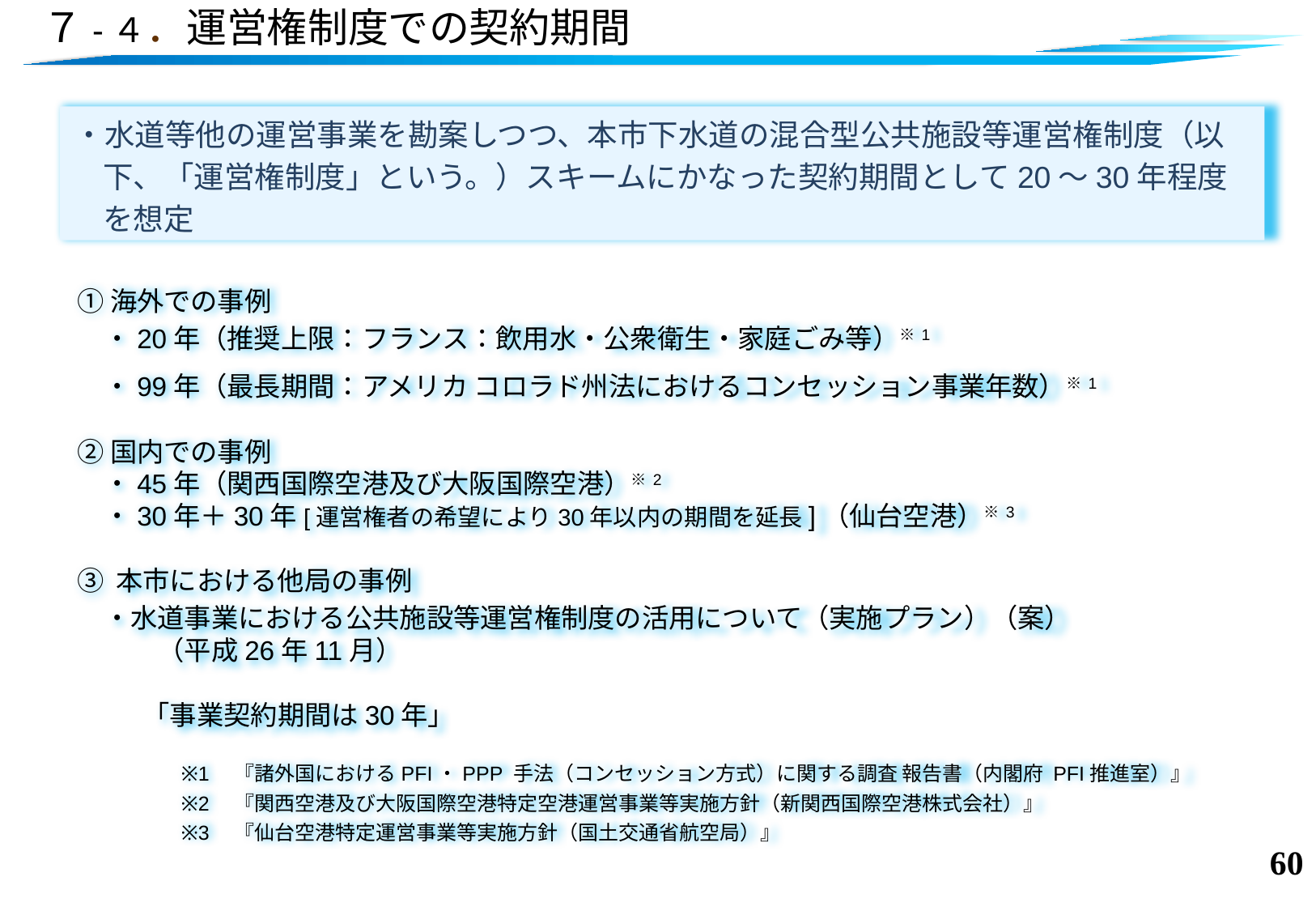

# ７-４．運営権制度での契約期間
・水道等他の運営事業を勘案しつつ、本市下水道の混合型公共施設等運営権制度（以下、「運営権制度」という。）スキームにかなった契約期間として20～30年程度を想定
①海外での事例
　・20年（推奨上限：フランス：飲用水・公衆衛生・家庭ごみ等）※1
　・99年（最長期間：アメリカ コロラド州法におけるコンセッション事業年数）※1

②国内での事例
　・45年（関西国際空港及び大阪国際空港）※2
　・30年＋30年[運営権者の希望により30年以内の期間を延長]（仙台空港）※3

③ 本市における他局の事例
　・水道事業における公共施設等運営権制度の活用について（実施プラン）（案）
　　　（平成26年11月）

 　　「事業契約期間は30年」
※1　『諸外国におけるPFI・PPP 手法（コンセッション方式）に関する調査 報告書（内閣府 PFI推進室）』
※2　『関西空港及び大阪国際空港特定空港運営事業等実施方針（新関西国際空港株式会社）』
※3　『仙台空港特定運営事業等実施方針（国土交通省航空局）』
60